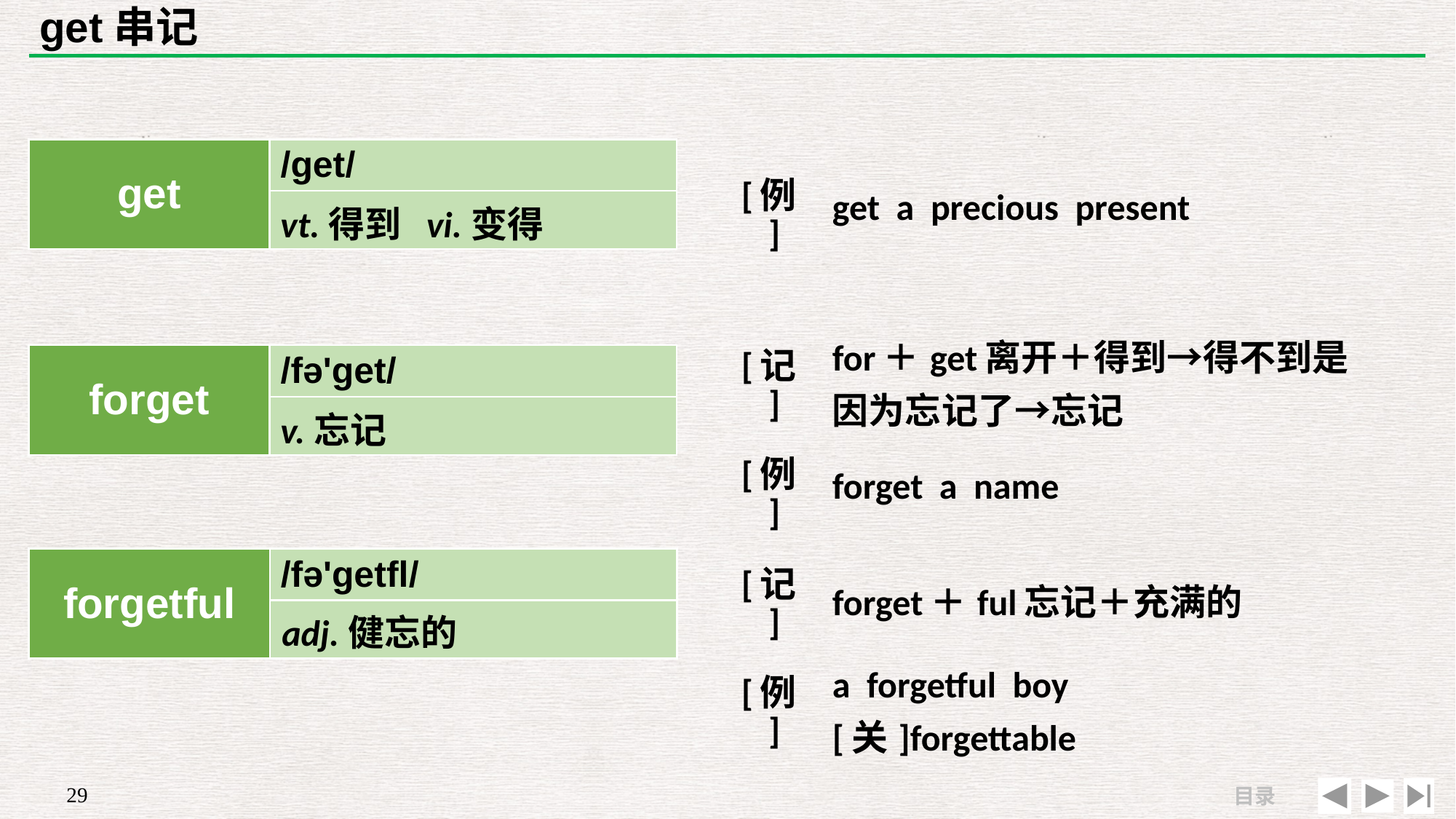

# get串记

|  |  |
| --- | --- |
| [例] | get a precious present |
| get | /get/ |
| --- | --- |
|  |  |
vt.得到  vi.变得
| [记] | for＋get离开＋得到→得不到是因为忘记了→忘记 |
| --- | --- |
| [例] | forget a name |
| forget | /fə'get/ |
| --- | --- |
|  |  |
v.忘记
| forgetful | /fə'ɡetfl/ |
| --- | --- |
|  |  |
| [记] | forget＋ful忘记＋充满的 |
| --- | --- |
| [例] | a forgetful boy　[关]forgettable |
adj.健忘的